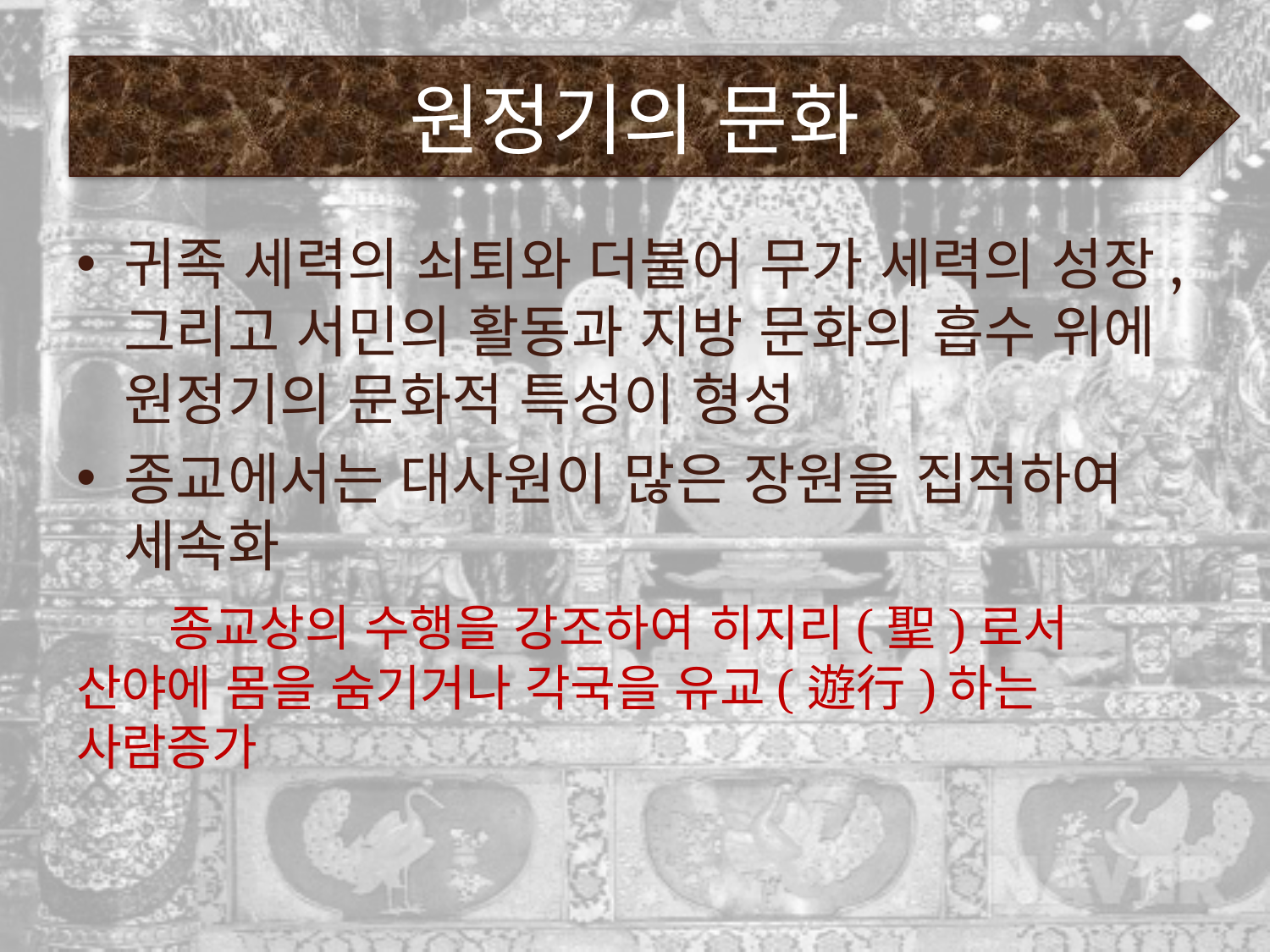

# 원정기의 문화

귀족 세력의 쇠퇴와 더불어 무가 세력의 성장, 그리고 서민의 활동과 지방 문화의 흡수 위에 원정기의 문화적 특성이 형성
종교에서는 대사원이 많은 장원을 집적하여 세속화
     종교상의 수행을 강조하여 히지리(聖)로서 산야에 몸을 숨기거나 각국을 유교(遊行)하는 사람증가